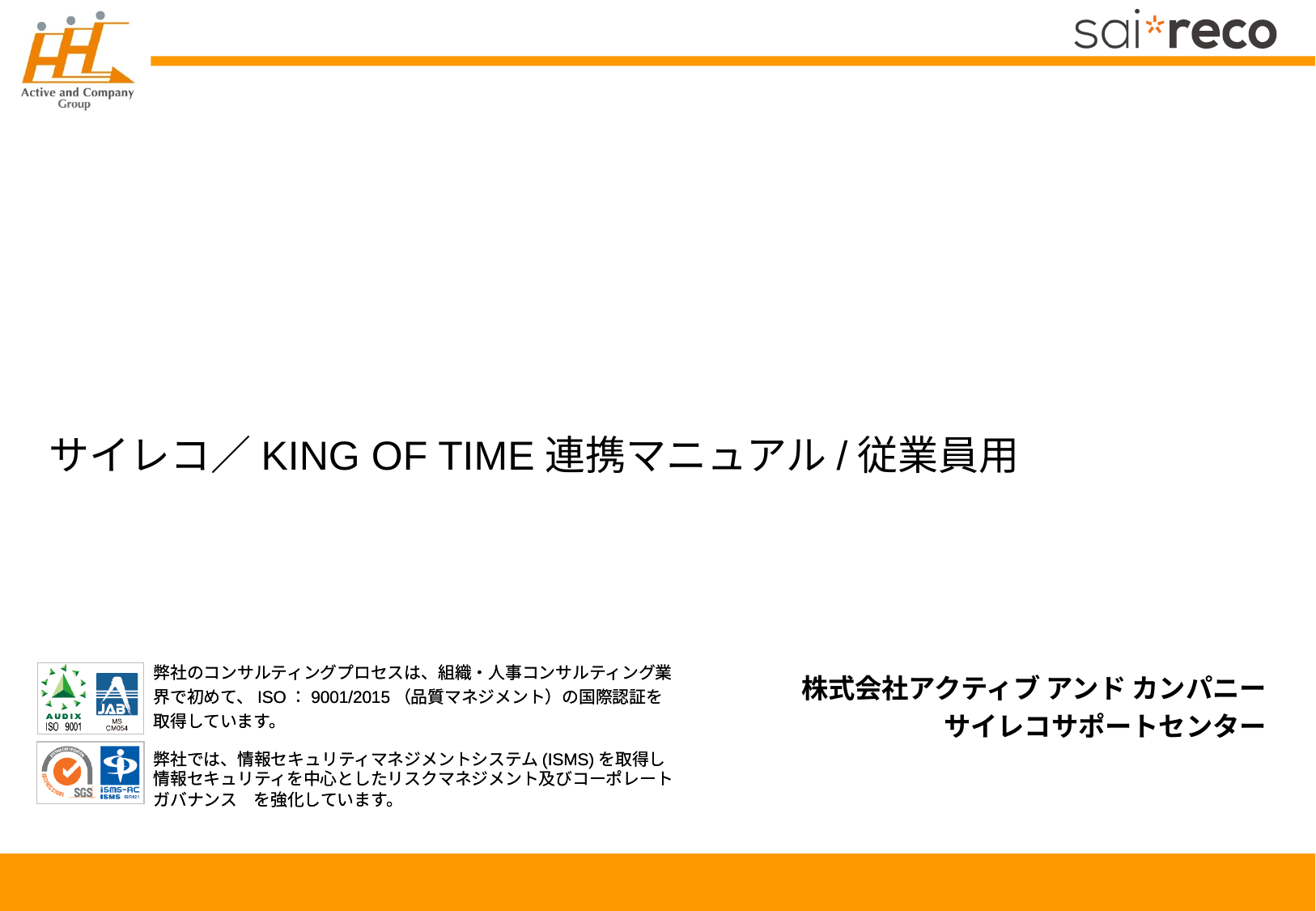

# サイレコ／KING OF TIME連携マニュアル/従業員用
株式会社アクティブ アンド カンパニー
サイレコサポートセンター